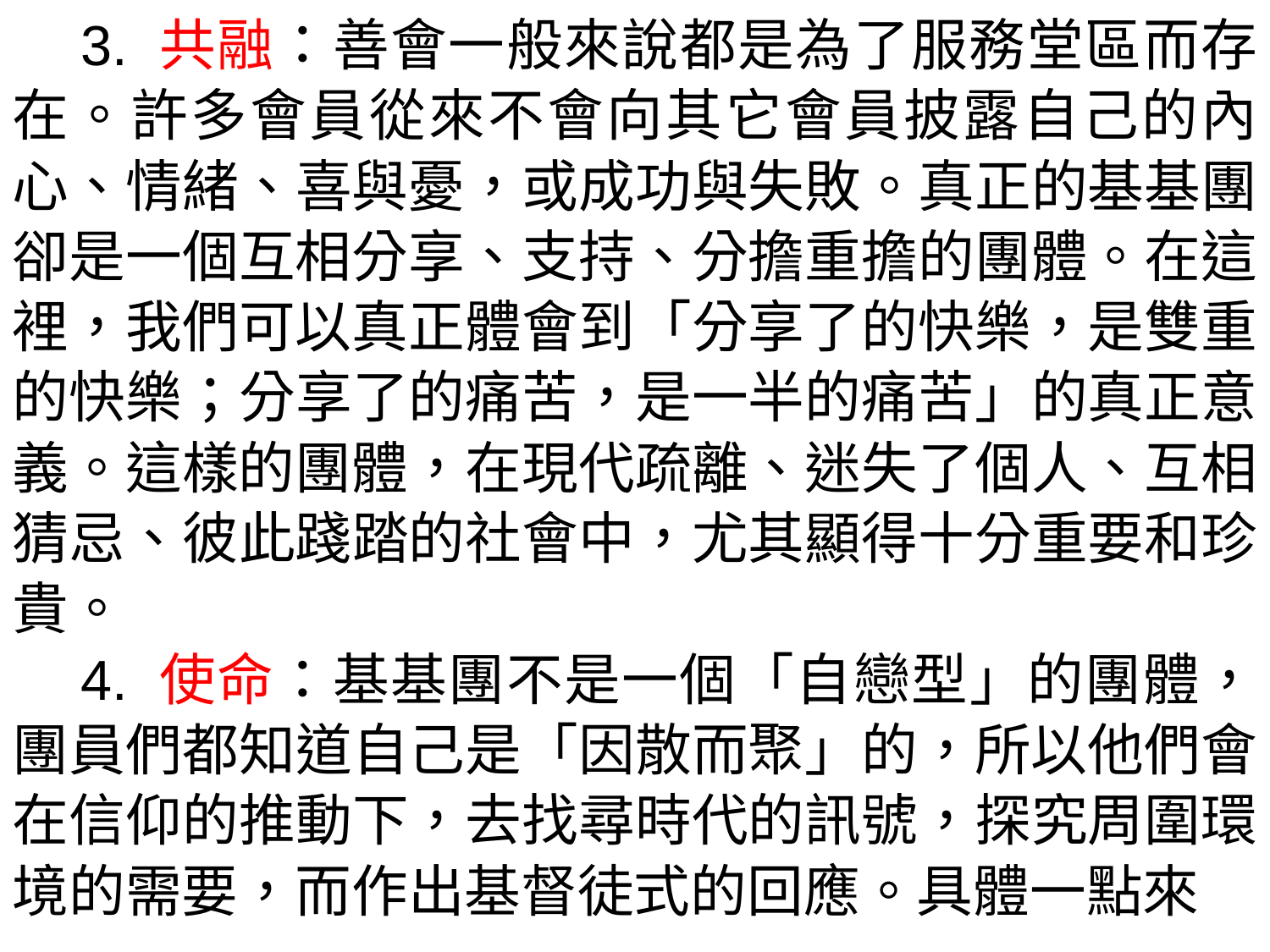

3. 共融：善會一般來說都是為了服務堂區而存在。許多會員從來不會向其它會員披露自己的內心、情緒、喜與憂，或成功與失敗。真正的基基團卻是一個互相分享、支持、分擔重擔的團體。在這裡，我們可以真正體會到「分享了的快樂，是雙重的快樂；分享了的痛苦，是一半的痛苦」的真正意義。這樣的團體，在現代疏離、迷失了個人、互相猜忌、彼此踐踏的社會中，尤其顯得十分重要和珍貴。
    4. 使命：基基團不是一個「自戀型」的團體，團員們都知道自己是「因散而聚」的，所以他們會在信仰的推動下，去找尋時代的訊號，探究周圍環境的需要，而作出基督徒式的回應。具體一點來